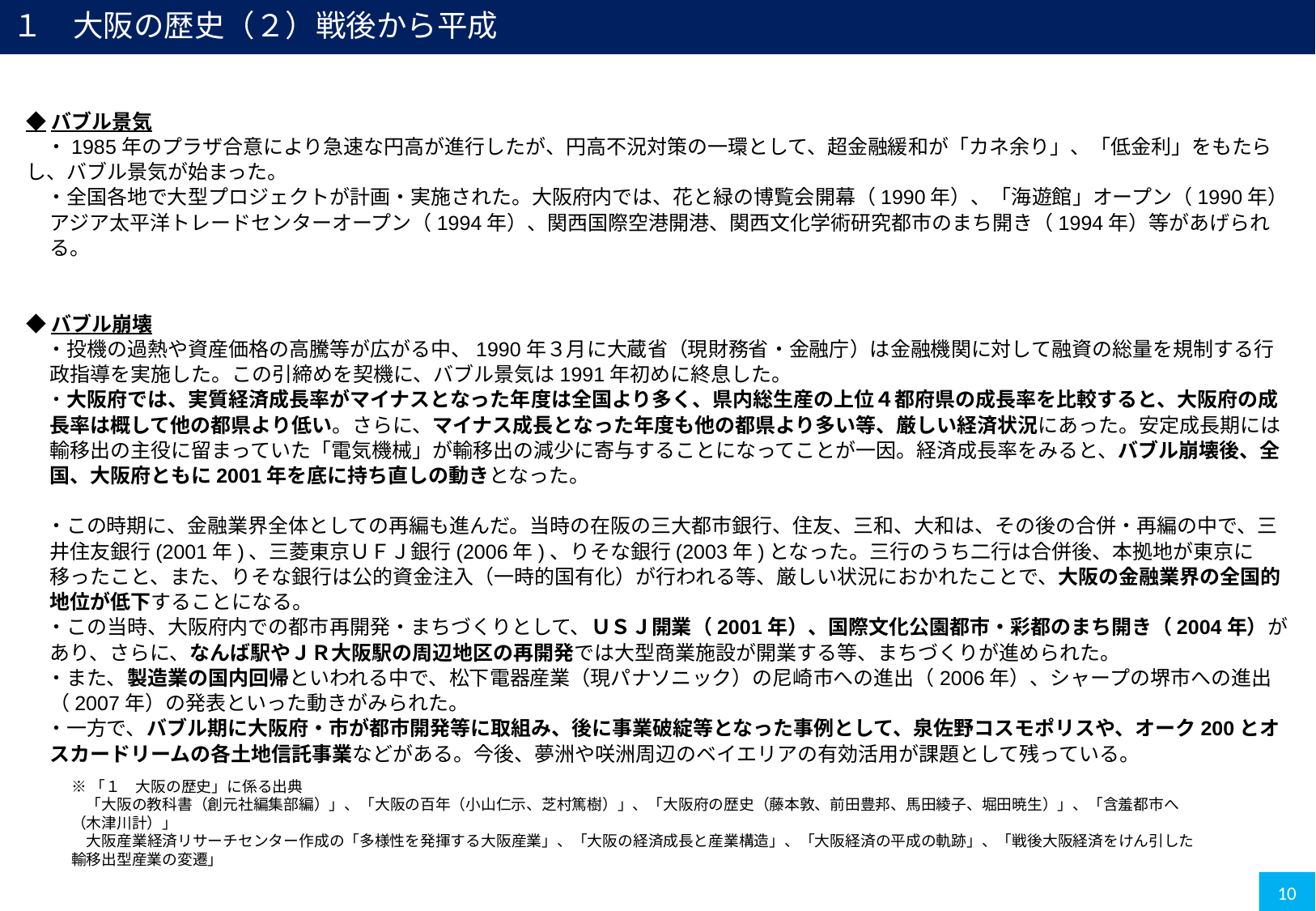

１　大阪の歴史（２）戦後から平成
◆バブル景気
　・1985年のプラザ合意により急速な円高が進行したが、円高不況対策の一環として、超金融緩和が「カネ余り」、「低金利」をもたらし、バブル景気が始まった。
　・全国各地で大型プロジェクトが計画・実施された。大阪府内では、花と緑の博覧会開幕（1990年）、「海遊館」オープン（1990年）アジア太平洋トレードセンターオープン（1994年）、関西国際空港開港、関西文化学術研究都市のまち開き（1994年）等があげられる。

◆バブル崩壊
　・投機の過熱や資産価格の高騰等が広がる中、1990年３月に大蔵省（現財務省・金融庁）は金融機関に対して融資の総量を規制する行政指導を実施した。この引締めを契機に、バブル景気は1991年初めに終息した。
　・大阪府では、実質経済成長率がマイナスとなった年度は全国より多く、県内総生産の上位４都府県の成長率を比較すると、大阪府の成長率は概して他の都県より低い。さらに、マイナス成長となった年度も他の都県より多い等、厳しい経済状況にあった。安定成長期には輸移出の主役に留まっていた「電気機械」が輸移出の減少に寄与することになってことが一因。経済成長率をみると、バブル崩壊後、全国、大阪府ともに2001年を底に持ち直しの動きとなった。

　・この時期に、金融業界全体としての再編も進んだ。当時の在阪の三大都市銀行、住友、三和、大和は、その後の合併・再編の中で、三井住友銀行(2001年)、三菱東京ＵＦＪ銀行(2006年)、りそな銀行(2003年)となった。三行のうち二行は合併後、本拠地が東京に移ったこと、また、りそな銀行は公的資金注入（一時的国有化）が行われる等、厳しい状況におかれたことで、大阪の金融業界の全国的地位が低下することになる。
　・この当時、大阪府内での都市再開発・まちづくりとして、ＵＳＪ開業（2001年）、国際文化公園都市・彩都のまち開き（2004年）があり、さらに、なんば駅やＪＲ大阪駅の周辺地区の再開発では大型商業施設が開業する等、まちづくりが進められた。
　・また、製造業の国内回帰といわれる中で、松下電器産業（現パナソニック）の尼崎市への進出（2006年）、シャープの堺市への進出（2007年）の発表といった動きがみられた。
　・一方で、バブル期に大阪府・市が都市開発等に取組み、後に事業破綻等となった事例として、泉佐野コスモポリスや、オーク200とオスカードリームの各土地信託事業などがある。今後、夢洲や咲洲周辺のベイエリアの有効活用が課題として残っている。
※「１　大阪の歴史」に係る出典
　「大阪の教科書（創元社編集部編）」、「大阪の百年（小山仁示、芝村篤樹）」、「大阪府の歴史（藤本敦、前田豊邦、馬田綾子、堀田暁生）」、「含羞都市へ（木津川計）」
　大阪産業経済リサーチセンター作成の「多様性を発揮する大阪産業」、「大阪の経済成長と産業構造」、「大阪経済の平成の軌跡」、「戦後大阪経済をけん引した輸移出型産業の変遷」
10